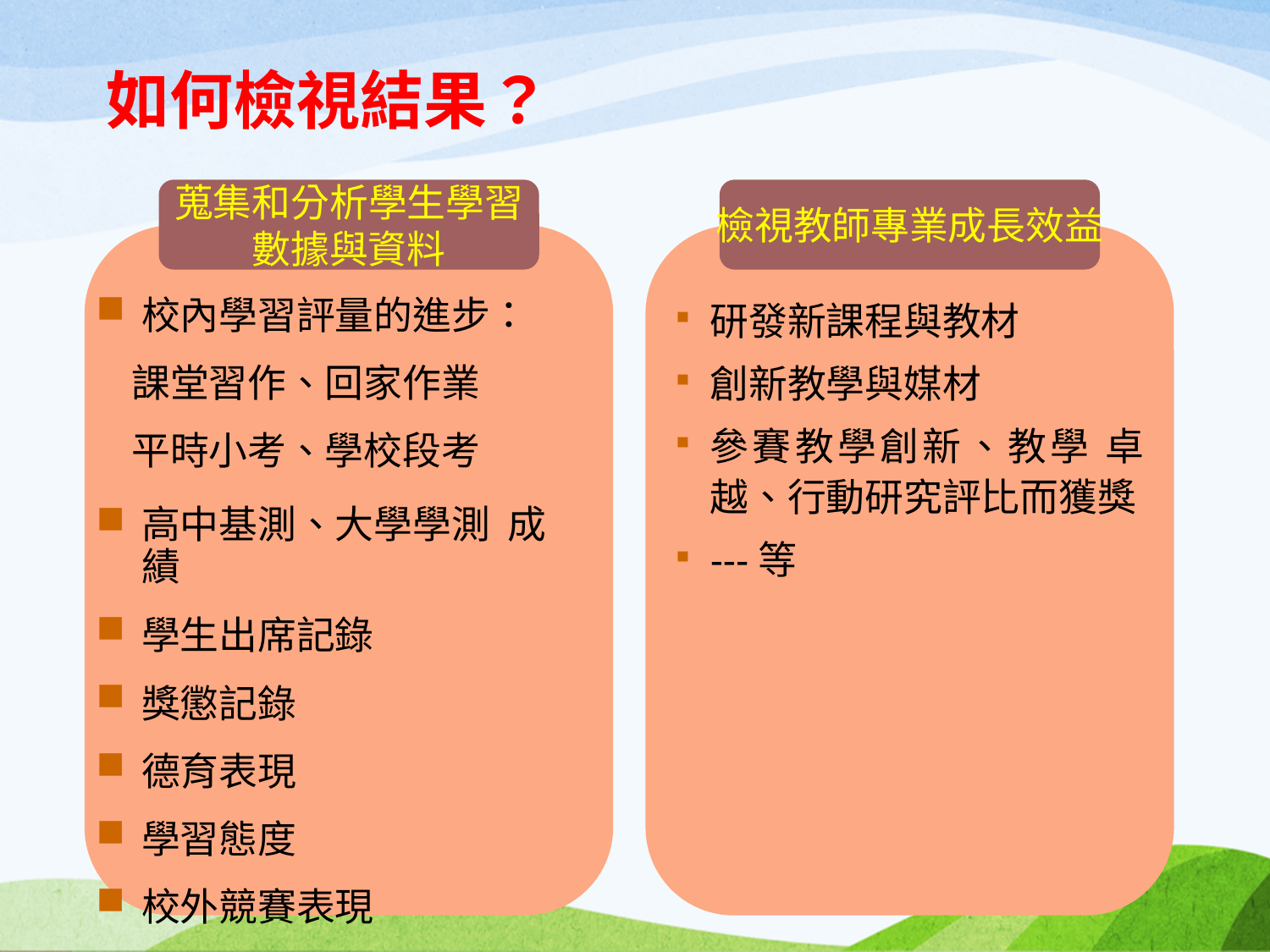

# 如何檢視結果？
蒐集和分析學生學習
數據與資料

檢視教師專業成長效益

研發新課程與教材
創新教學與媒材
參賽教學創新、教學 卓越、行動研究評比而獲獎
---等

校內學習評量的進步：
   課堂習作、回家作業
   平時小考、學校段考
高中基測、大學學測  成績
學生出席記錄
獎懲記錄
德育表現
學習態度
校外競賽表現
---等